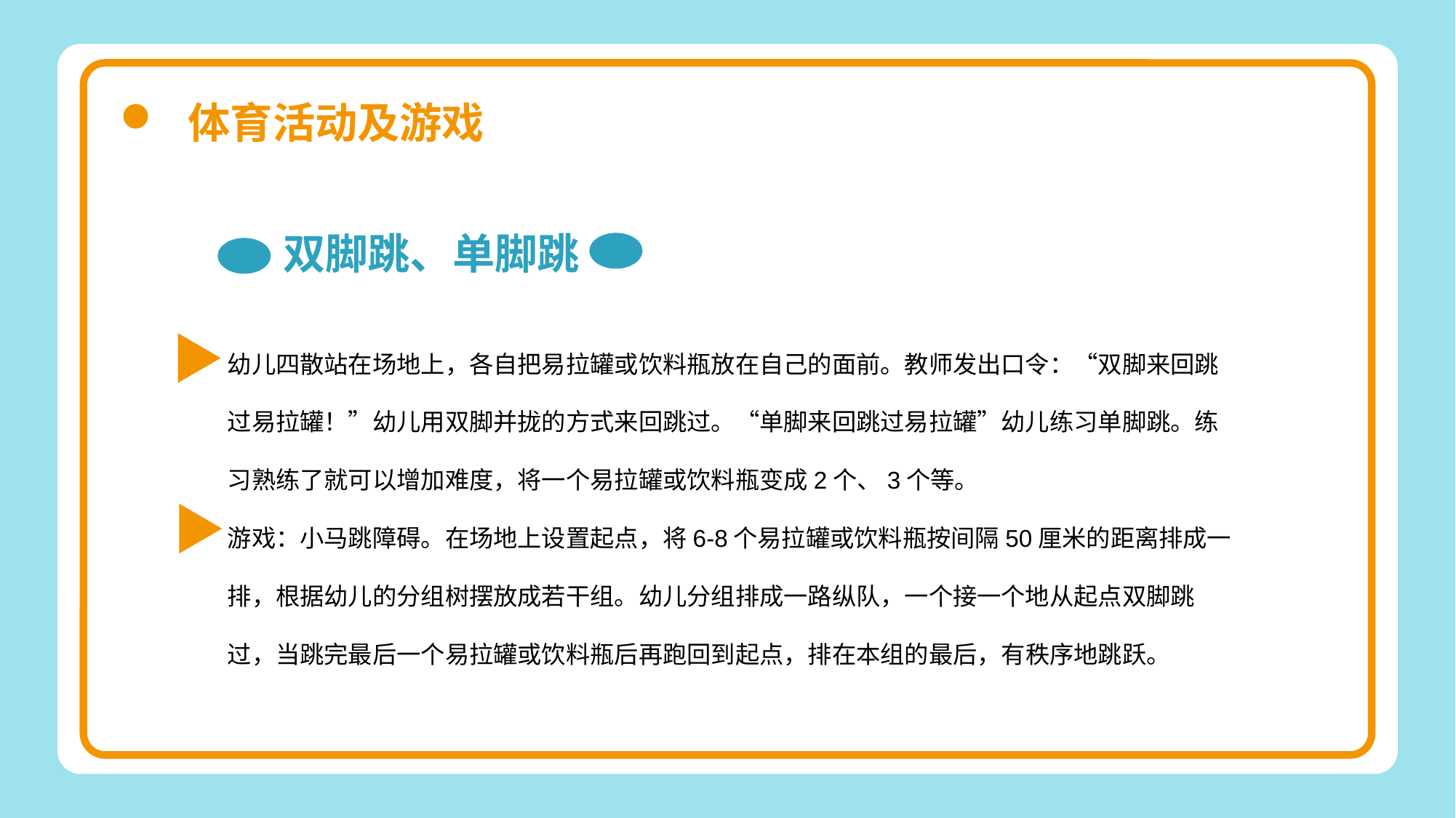

双脚跳、单脚跳

幼儿四散站在场地上，各自把易拉罐或饮料瓶放在自己的面前。教师发出口令：“双脚来回跳过易拉罐！”幼儿用双脚并拢的方式来回跳过。“单脚来回跳过易拉罐”幼儿练习单脚跳。练习熟练了就可以增加难度，将一个易拉罐或饮料瓶变成2个、3个等。
游戏：小马跳障碍。在场地上设置起点，将6-8个易拉罐或饮料瓶按间隔50厘米的距离排成一排，根据幼儿的分组树摆放成若干组。幼儿分组排成一路纵队，一个接一个地从起点双脚跳过，当跳完最后一个易拉罐或饮料瓶后再跑回到起点，排在本组的最后，有秩序地跳跃。